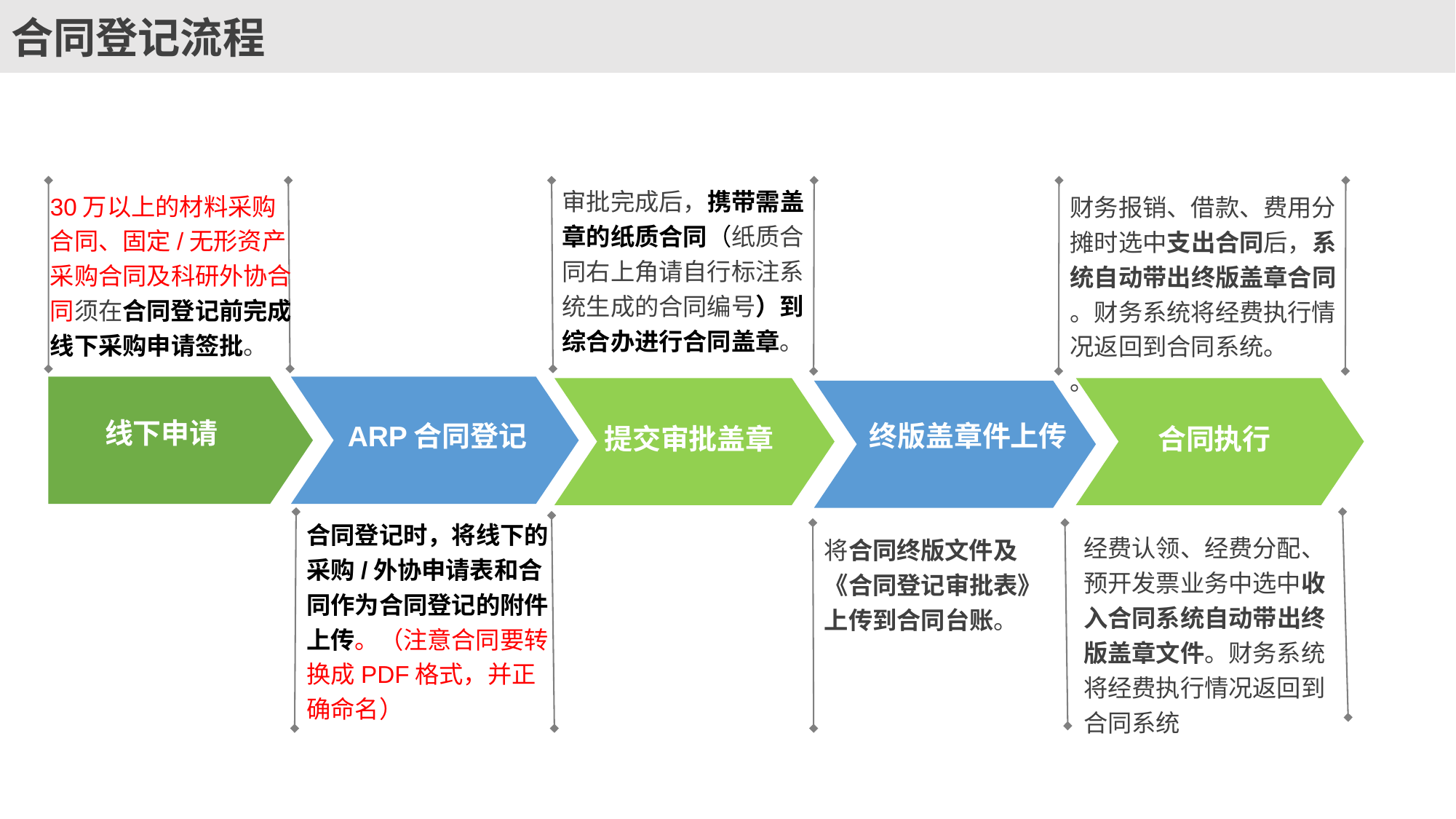

合同登记流程
审批完成后，携带需盖章的纸质合同（纸质合同右上角请自行标注系统生成的合同编号）到综合办进行合同盖章。
30万以上的材料采购合同、固定/无形资产采购合同及科研外协合同须在合同登记前完成线下采购申请签批。

财务报销、借款、费用分摊时选中支出合同后，系统自动带出终版盖章合同 。财务系统将经费执行情况返回到合同系统。
。

线下申请

ARP合同登记

提交审批盖章

合同执行

终版盖章件上传
合同登记时，将线下的采购/外协申请表和合同作为合同登记的附件上传。（注意合同要转换成PDF格式，并正确命名）

经费认领、经费分配、预开发票业务中选中收入合同系统自动带出终版盖章文件。财务系统将经费执行情况返回到合同系统

将合同终版文件及《合同登记审批表》上传到合同台账。